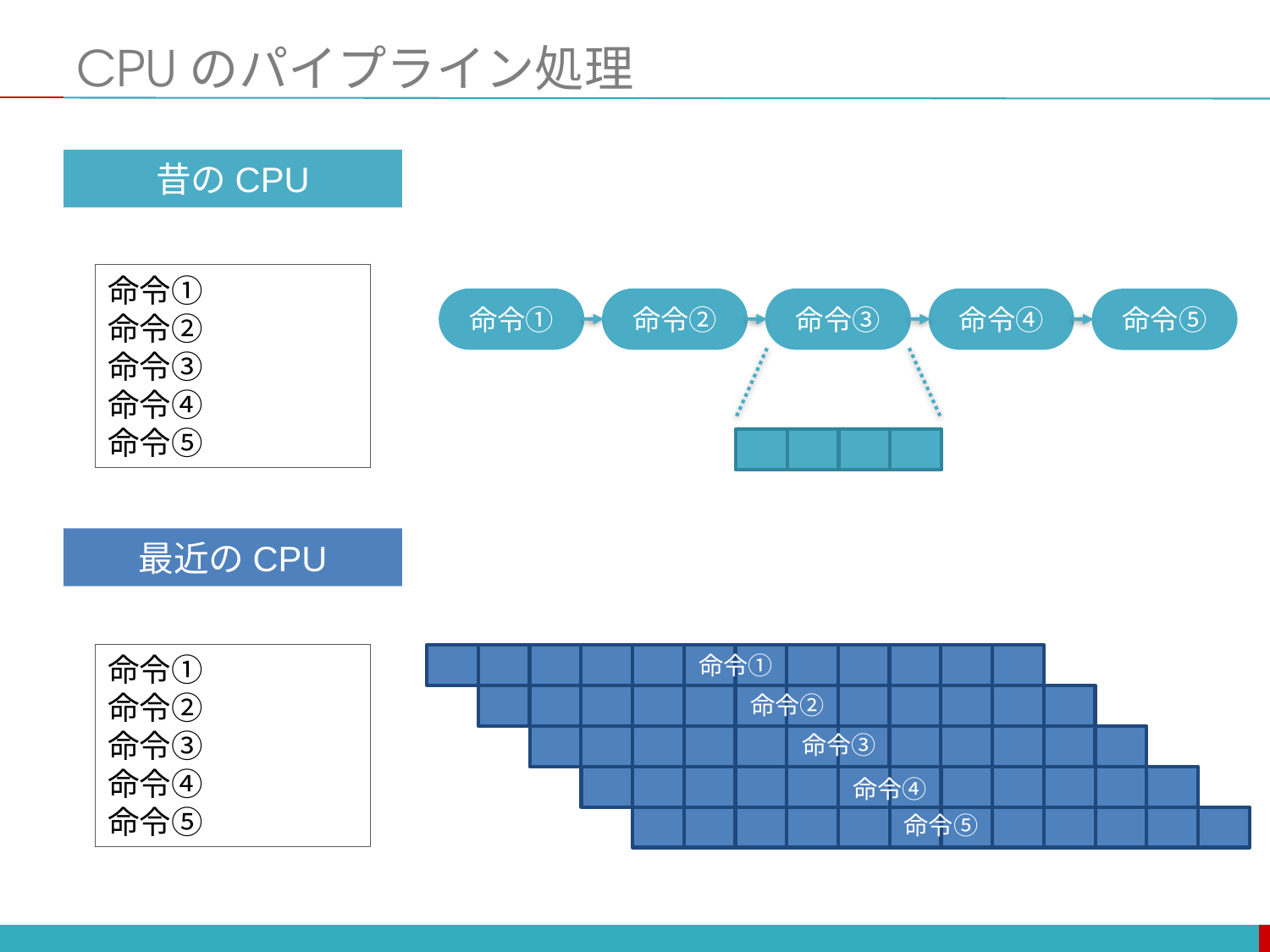

# CPUのパイプライン処理
昔のCPU
命令①
命令②
命令③
命令④
命令⑤
命令②
命令①
命令③
命令④
命令⑤

最近のCPU
命令①
命令①
命令②
命令③
命令④
命令⑤

命令②
命令③
命令④
命令⑤